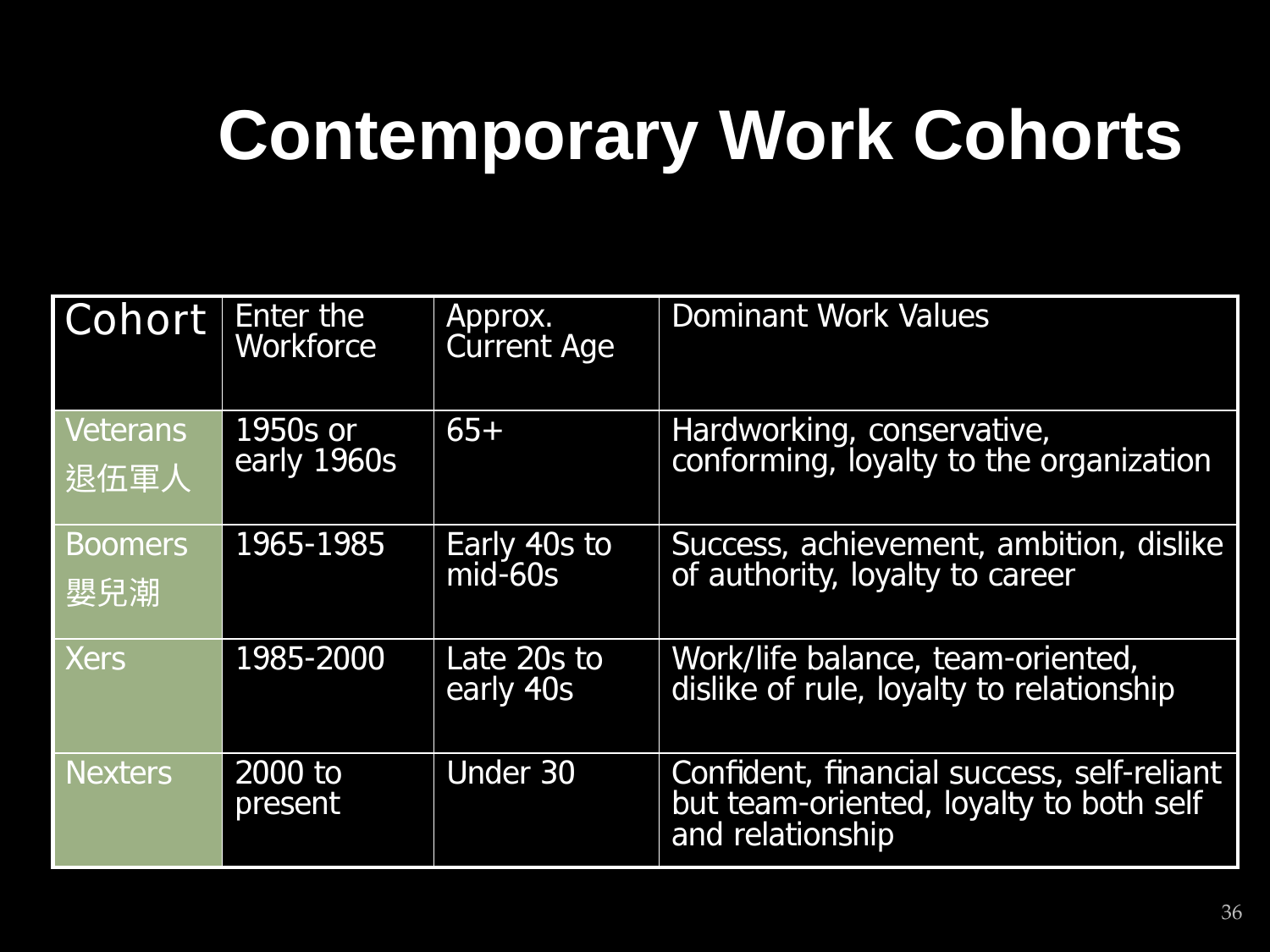

# Contemporary Work Cohorts
| Cohort | Enter the Workforce | Approx. Current Age | Dominant Work Values |
| --- | --- | --- | --- |
| Veterans 退伍軍人 | 1950s or early 1960s | 65+ | Hardworking, conservative, conforming, loyalty to the organization |
| Boomers 嬰兒潮 | 1965-1985 | Early 40s to mid-60s | Success, achievement, ambition, dislike of authority, loyalty to career |
| Xers | 1985-2000 | Late 20s to early 40s | Work/life balance, team-oriented, dislike of rule, loyalty to relationship |
| Nexters | 2000 to present | Under 30 | Confident, financial success, self-reliant but team-oriented, loyalty to both self and relationship |
36